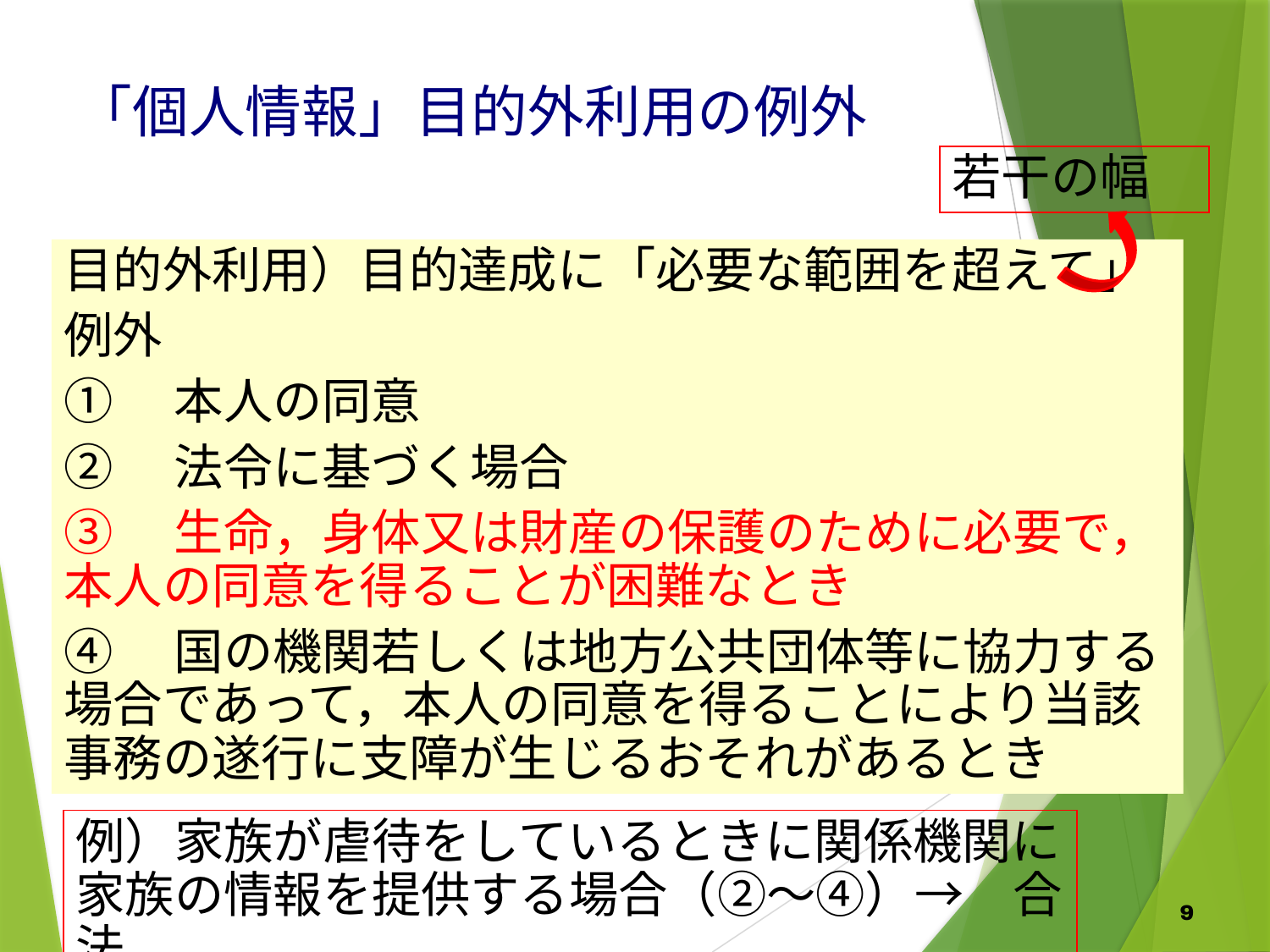

「個人情報」目的外利用の例外
若干の幅

目的外利用）目的達成に「必要な範囲を超えて」
例外
①　本人の同意
②　法令に基づく場合
③　生命，身体又は財産の保護のために必要で，本人の同意を得ることが困難なとき
④　国の機関若しくは地方公共団体等に協力する場合であって，本人の同意を得ることにより当該事務の遂行に支障が生じるおそれがあるとき
例）家族が虐待をしているときに関係機関に家族の情報を提供する場合（②～④）→　合法。
9